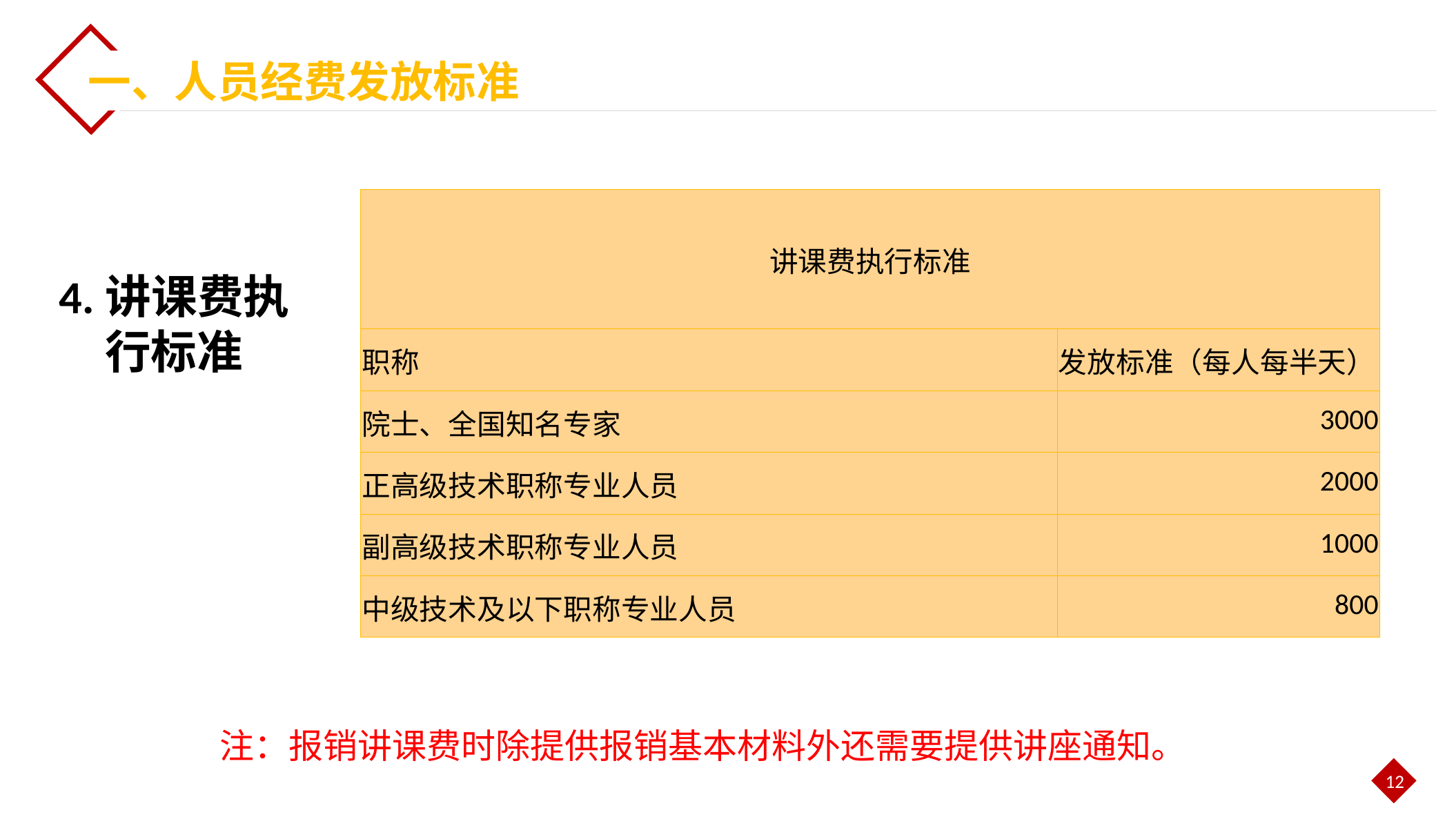

一、人员经费发放标准
| 讲课费执行标准 |  |
| --- | --- |
| 职称 | 发放标准（每人每半天） |
| 院士、全国知名专家 | 3000 |
| 正高级技术职称专业人员 | 2000 |
| 副高级技术职称专业人员 | 1000 |
| 中级技术及以下职称专业人员 | 800 |
4.讲课费执行标准
注：报销讲课费时除提供报销基本材料外还需要提供讲座通知。